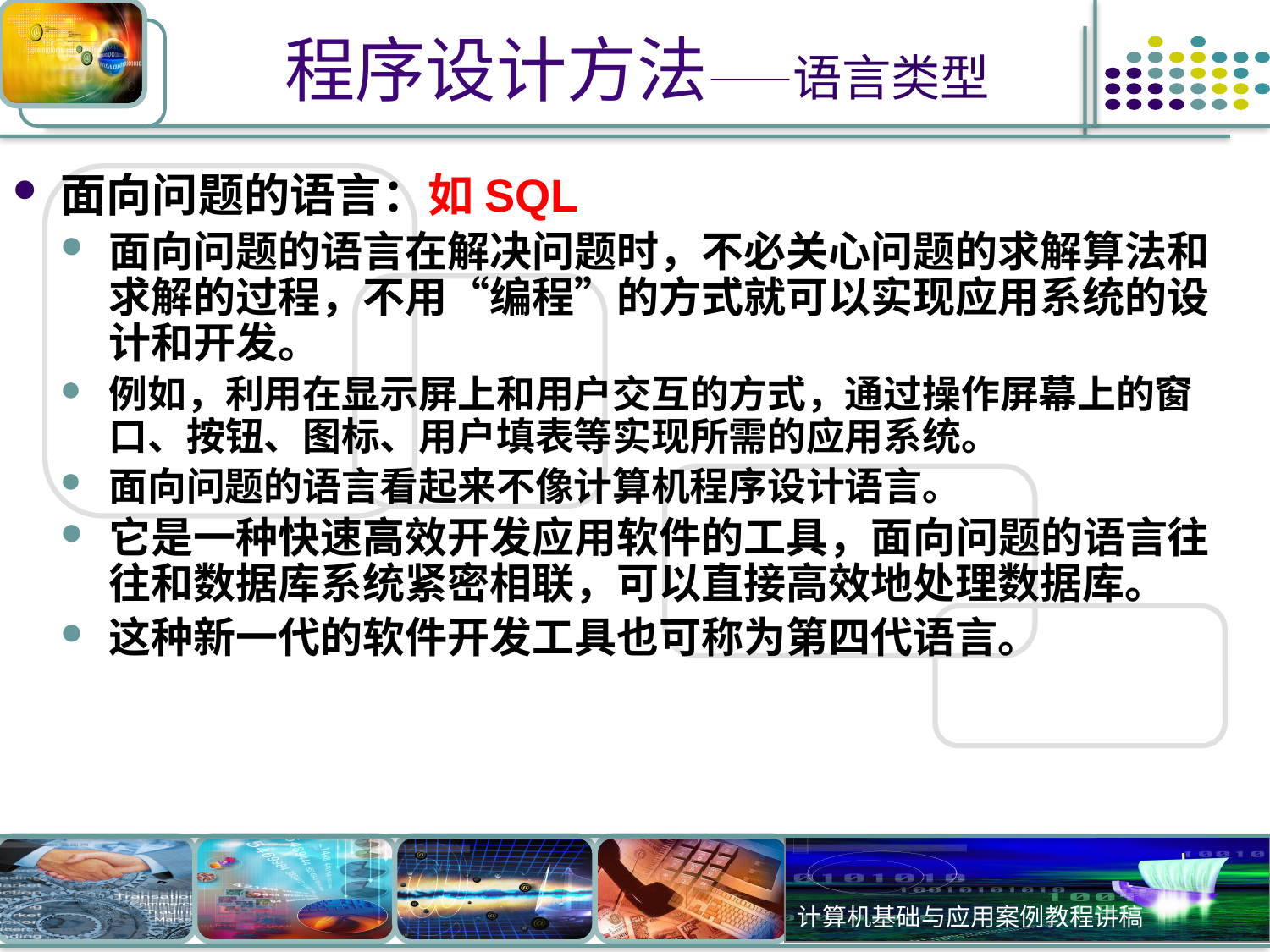

# 程序设计方法——语言类型
面向问题的语言：如SQL
面向问题的语言在解决问题时，不必关心问题的求解算法和求解的过程，不用“编程”的方式就可以实现应用系统的设计和开发。
例如，利用在显示屏上和用户交互的方式，通过操作屏幕上的窗口、按钮、图标、用户填表等实现所需的应用系统。
面向问题的语言看起来不像计算机程序设计语言。
它是一种快速高效开发应用软件的工具，面向问题的语言往往和数据库系统紧密相联，可以直接高效地处理数据库。
这种新一代的软件开发工具也可称为第四代语言。